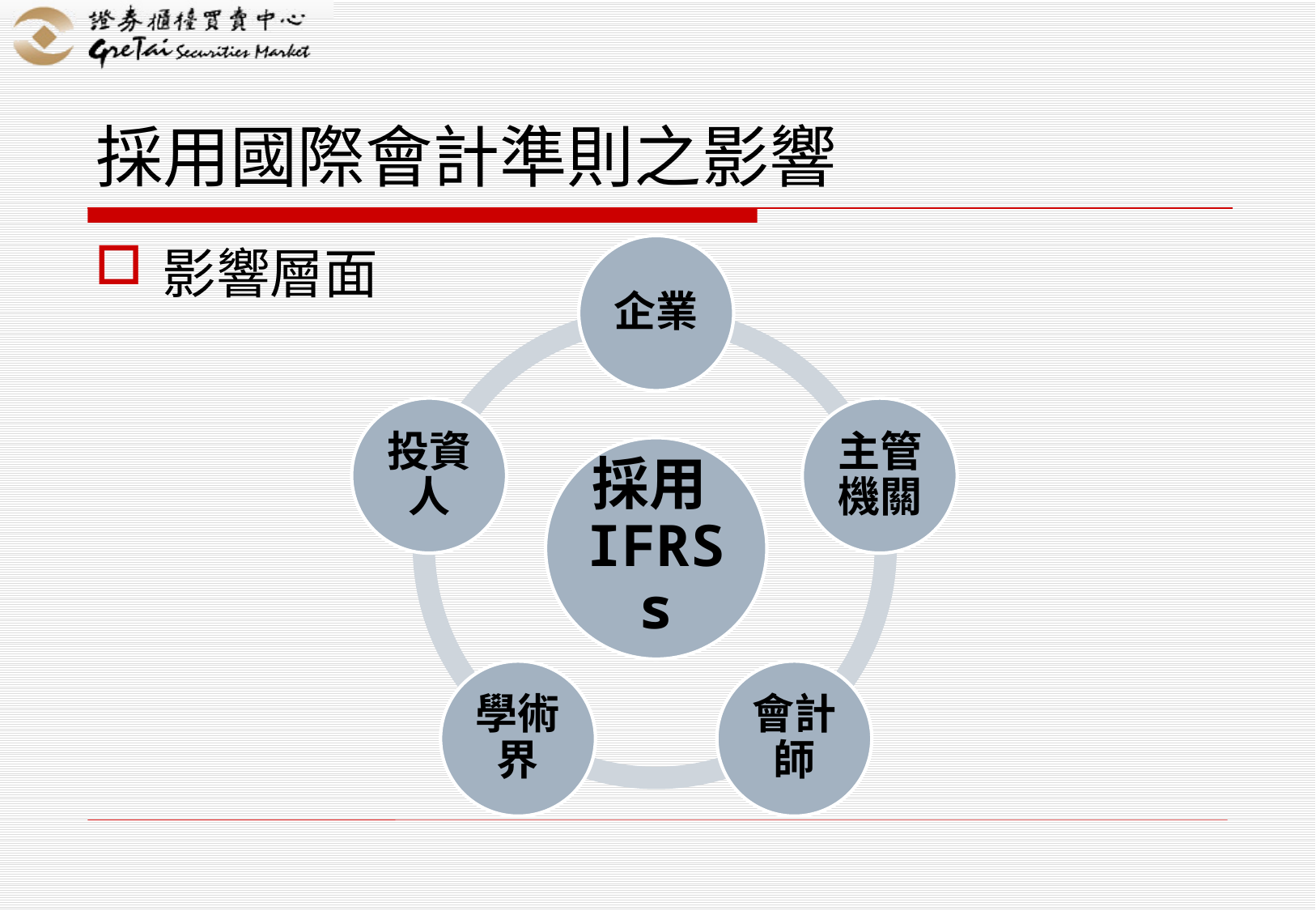

# 採用國際會計準則之影響
影響層面
採用IFRSs
企業
主管機關
會計師
學術界
投資人